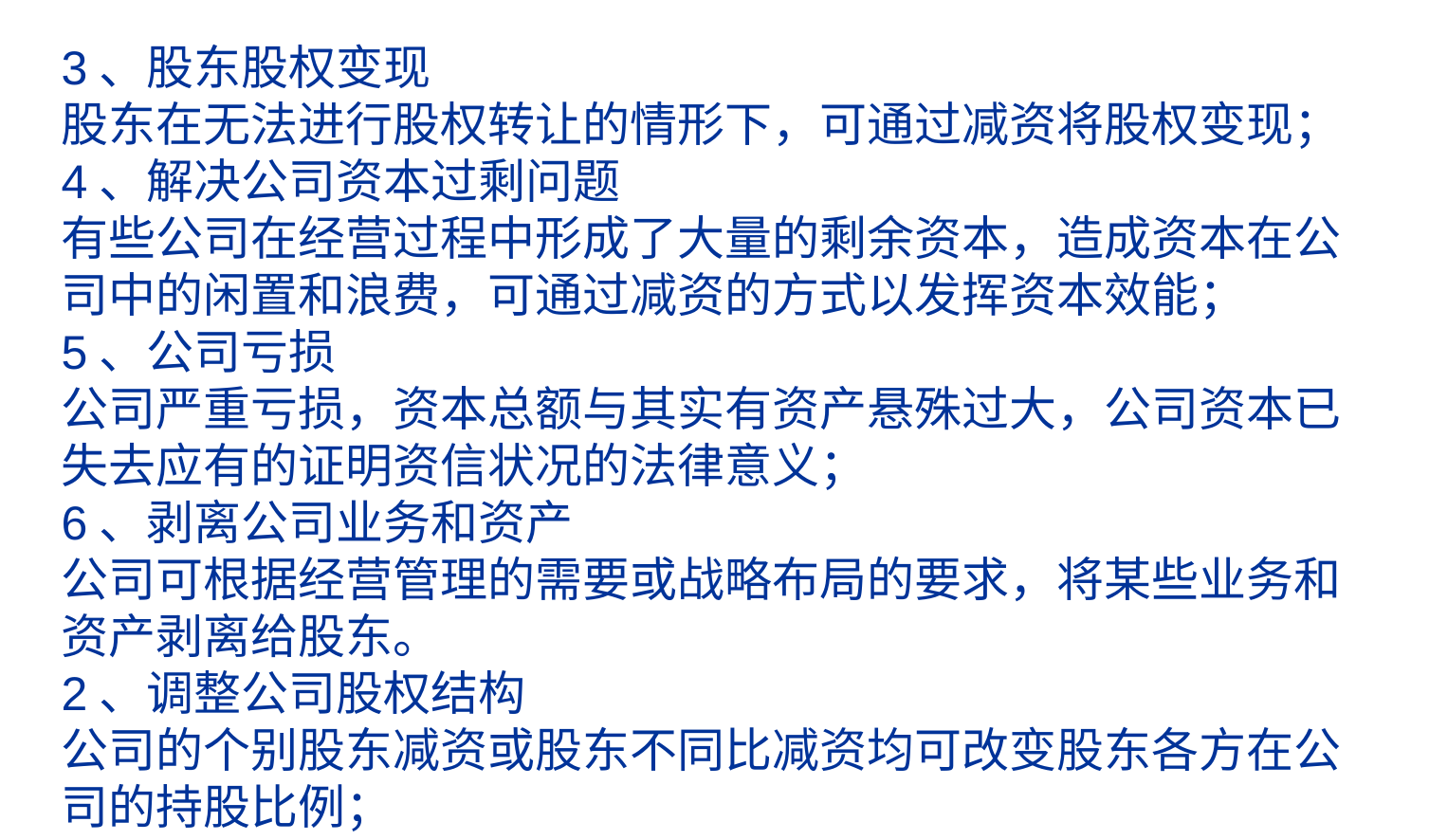

# 3、股东股权变现 股东在无法进行股权转让的情形下，可通过减资将股权变现； 4、解决公司资本过剩问题 有些公司在经营过程中形成了大量的剩余资本，造成资本在公司中的闲置和浪费，可通过减资的方式以发挥资本效能； 5、公司亏损 公司严重亏损，资本总额与其实有资产悬殊过大，公司资本已失去应有的证明资信状况的法律意义； 6、剥离公司业务和资产 公司可根据经营管理的需要或战略布局的要求，将某些业务和资产剥离给股东。 2、调整公司股权结构 公司的个别股东减资或股东不同比减资均可改变股东各方在公司的持股比例；